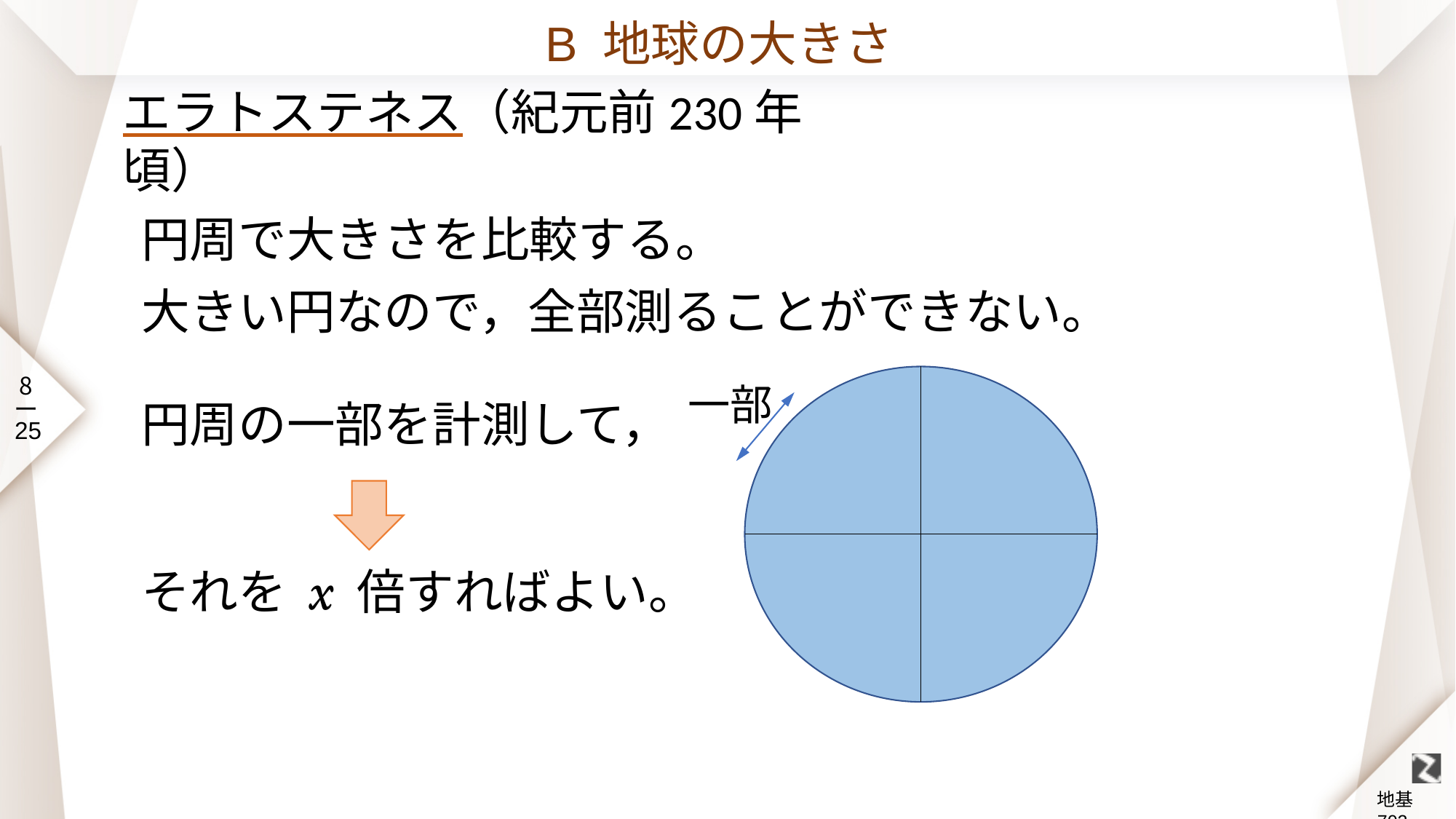

# B 地球の大きさ
１章　１節　|　１　地球の形と大きさ

エラトステネス（紀元前230年頃）
円周で大きさを比較する。
大きい円なので，全部測ることができない。

一部
円周の一部を計測して，

それを x 倍すればよい。